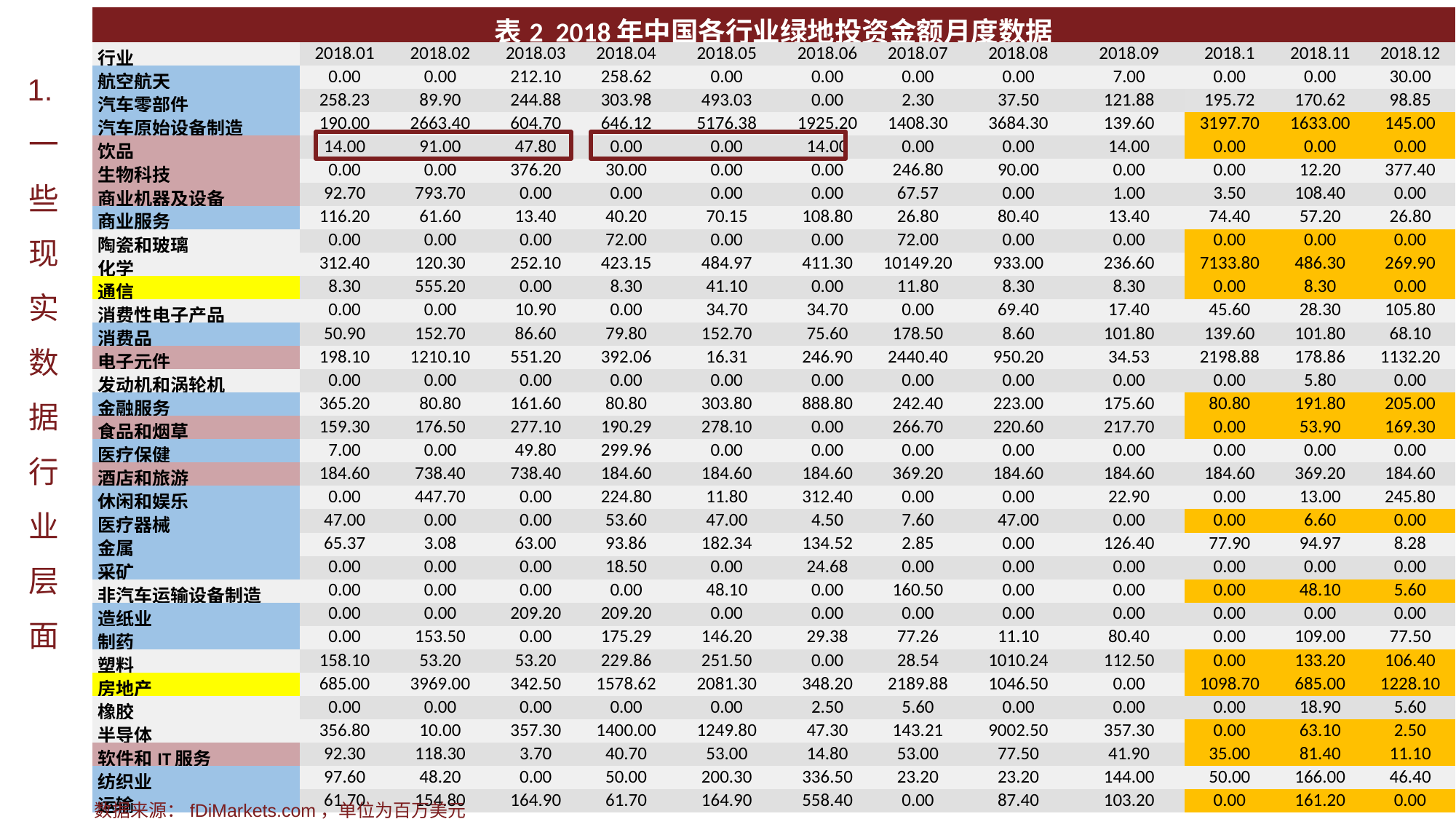

| 表2 2018年中国各行业绿地投资金额月度数据 |  |  |  |  |  |  |  |  |  |  |  |  |
| --- | --- | --- | --- | --- | --- | --- | --- | --- | --- | --- | --- | --- |
| 行业 | 2018.01 | 2018.02 | 2018.03 | 2018.04 | 2018.05 | 2018.06 | 2018.07 | 2018.08 | 2018.09 | 2018.1 | 2018.11 | 2018.12 |
| 航空航天 | 0.00 | 0.00 | 212.10 | 258.62 | 0.00 | 0.00 | 0.00 | 0.00 | 7.00 | 0.00 | 0.00 | 30.00 |
| 汽车零部件 | 258.23 | 89.90 | 244.88 | 303.98 | 493.03 | 0.00 | 2.30 | 37.50 | 121.88 | 195.72 | 170.62 | 98.85 |
| 汽车原始设备制造 | 190.00 | 2663.40 | 604.70 | 646.12 | 5176.38 | 1925.20 | 1408.30 | 3684.30 | 139.60 | 3197.70 | 1633.00 | 145.00 |
| 饮品 | 14.00 | 91.00 | 47.80 | 0.00 | 0.00 | 14.00 | 0.00 | 0.00 | 14.00 | 0.00 | 0.00 | 0.00 |
| 生物科技 | 0.00 | 0.00 | 376.20 | 30.00 | 0.00 | 0.00 | 246.80 | 90.00 | 0.00 | 0.00 | 12.20 | 377.40 |
| 商业机器及设备 | 92.70 | 793.70 | 0.00 | 0.00 | 0.00 | 0.00 | 67.57 | 0.00 | 1.00 | 3.50 | 108.40 | 0.00 |
| 商业服务 | 116.20 | 61.60 | 13.40 | 40.20 | 70.15 | 108.80 | 26.80 | 80.40 | 13.40 | 74.40 | 57.20 | 26.80 |
| 陶瓷和玻璃 | 0.00 | 0.00 | 0.00 | 72.00 | 0.00 | 0.00 | 72.00 | 0.00 | 0.00 | 0.00 | 0.00 | 0.00 |
| 化学 | 312.40 | 120.30 | 252.10 | 423.15 | 484.97 | 411.30 | 10149.20 | 933.00 | 236.60 | 7133.80 | 486.30 | 269.90 |
| 通信 | 8.30 | 555.20 | 0.00 | 8.30 | 41.10 | 0.00 | 11.80 | 8.30 | 8.30 | 0.00 | 8.30 | 0.00 |
| 消费性电子产品 | 0.00 | 0.00 | 10.90 | 0.00 | 34.70 | 34.70 | 0.00 | 69.40 | 17.40 | 45.60 | 28.30 | 105.80 |
| 消费品 | 50.90 | 152.70 | 86.60 | 79.80 | 152.70 | 75.60 | 178.50 | 8.60 | 101.80 | 139.60 | 101.80 | 68.10 |
| 电子元件 | 198.10 | 1210.10 | 551.20 | 392.06 | 16.31 | 246.90 | 2440.40 | 950.20 | 34.53 | 2198.88 | 178.86 | 1132.20 |
| 发动机和涡轮机 | 0.00 | 0.00 | 0.00 | 0.00 | 0.00 | 0.00 | 0.00 | 0.00 | 0.00 | 0.00 | 5.80 | 0.00 |
| 金融服务 | 365.20 | 80.80 | 161.60 | 80.80 | 303.80 | 888.80 | 242.40 | 223.00 | 175.60 | 80.80 | 191.80 | 205.00 |
| 食品和烟草 | 159.30 | 176.50 | 277.10 | 190.29 | 278.10 | 0.00 | 266.70 | 220.60 | 217.70 | 0.00 | 53.90 | 169.30 |
| 医疗保健 | 7.00 | 0.00 | 49.80 | 299.96 | 0.00 | 0.00 | 0.00 | 0.00 | 0.00 | 0.00 | 0.00 | 0.00 |
| 酒店和旅游 | 184.60 | 738.40 | 738.40 | 184.60 | 184.60 | 184.60 | 369.20 | 184.60 | 184.60 | 184.60 | 369.20 | 184.60 |
| 休闲和娱乐 | 0.00 | 447.70 | 0.00 | 224.80 | 11.80 | 312.40 | 0.00 | 0.00 | 22.90 | 0.00 | 13.00 | 245.80 |
| 医疗器械 | 47.00 | 0.00 | 0.00 | 53.60 | 47.00 | 4.50 | 7.60 | 47.00 | 0.00 | 0.00 | 6.60 | 0.00 |
| 金属 | 65.37 | 3.08 | 63.00 | 93.86 | 182.34 | 134.52 | 2.85 | 0.00 | 126.40 | 77.90 | 94.97 | 8.28 |
| 采矿 | 0.00 | 0.00 | 0.00 | 18.50 | 0.00 | 24.68 | 0.00 | 0.00 | 0.00 | 0.00 | 0.00 | 0.00 |
| 非汽车运输设备制造 | 0.00 | 0.00 | 0.00 | 0.00 | 48.10 | 0.00 | 160.50 | 0.00 | 0.00 | 0.00 | 48.10 | 5.60 |
| 造纸业 | 0.00 | 0.00 | 209.20 | 209.20 | 0.00 | 0.00 | 0.00 | 0.00 | 0.00 | 0.00 | 0.00 | 0.00 |
| 制药 | 0.00 | 153.50 | 0.00 | 175.29 | 146.20 | 29.38 | 77.26 | 11.10 | 80.40 | 0.00 | 109.00 | 77.50 |
| 塑料 | 158.10 | 53.20 | 53.20 | 229.86 | 251.50 | 0.00 | 28.54 | 1010.24 | 112.50 | 0.00 | 133.20 | 106.40 |
| 房地产 | 685.00 | 3969.00 | 342.50 | 1578.62 | 2081.30 | 348.20 | 2189.88 | 1046.50 | 0.00 | 1098.70 | 685.00 | 1228.10 |
| 橡胶 | 0.00 | 0.00 | 0.00 | 0.00 | 0.00 | 2.50 | 5.60 | 0.00 | 0.00 | 0.00 | 18.90 | 5.60 |
| 半导体 | 356.80 | 10.00 | 357.30 | 1400.00 | 1249.80 | 47.30 | 143.21 | 9002.50 | 357.30 | 0.00 | 63.10 | 2.50 |
| 软件和IT服务 | 92.30 | 118.30 | 3.70 | 40.70 | 53.00 | 14.80 | 53.00 | 77.50 | 41.90 | 35.00 | 81.40 | 11.10 |
| 纺织业 | 97.60 | 48.20 | 0.00 | 50.00 | 200.30 | 336.50 | 23.20 | 23.20 | 144.00 | 50.00 | 166.00 | 46.40 |
| 运输 | 61.70 | 154.80 | 164.90 | 61.70 | 164.90 | 558.40 | 0.00 | 87.40 | 103.20 | 0.00 | 161.20 | 0.00 |
1.  一些现实数据行业层面

数据来源：fDiMarkets.com，单位为百万美元